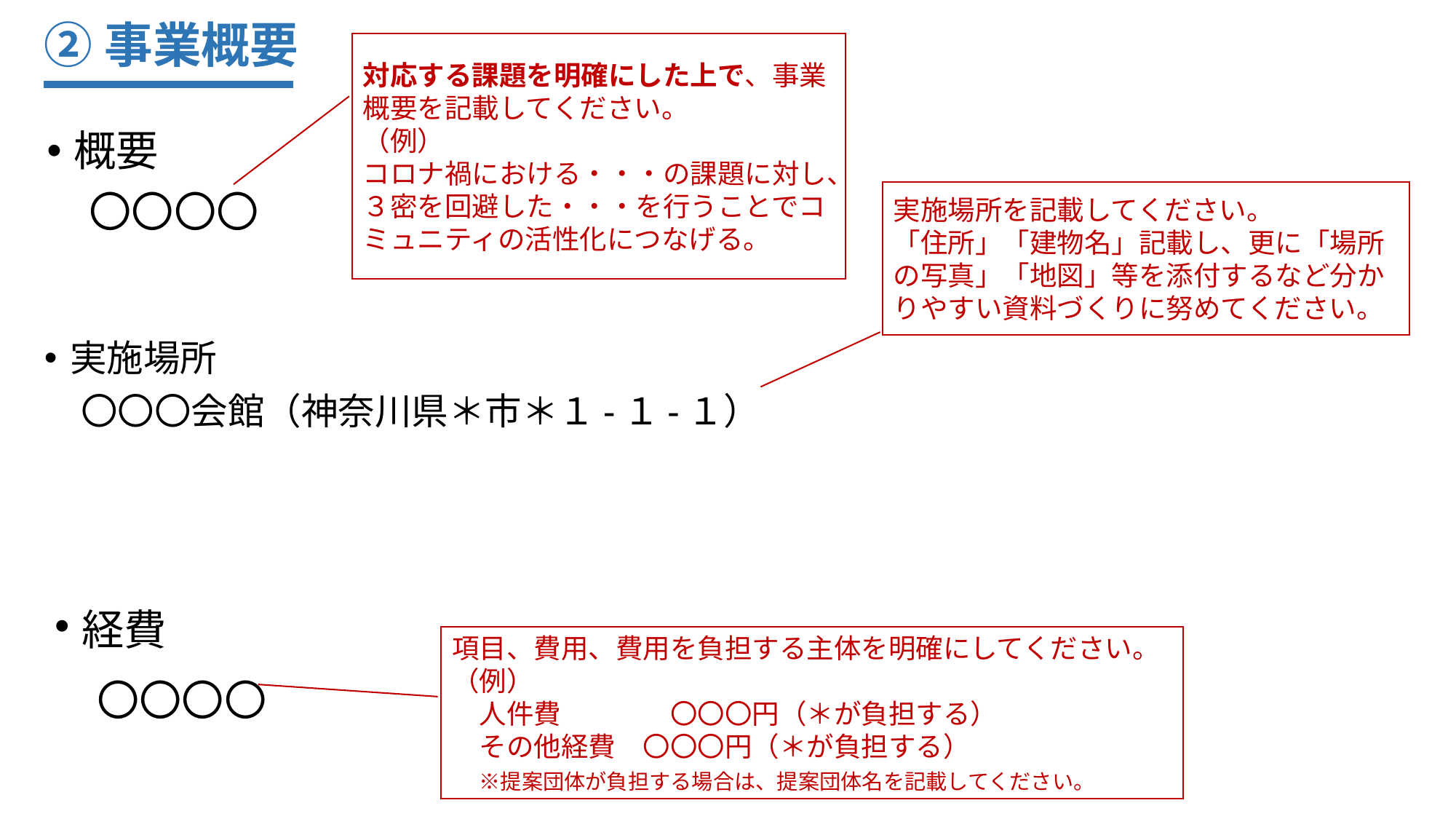

②事業概要
対応する課題を明確にした上で、事業概要を記載してください。
（例）
コロナ禍における・・・の課題に対し、３密を回避した・・・を行うことでコミュニティの活性化につなげる。

概要
　〇〇〇〇
実施場所を記載してください。
「住所」「建物名」記載し、更に「場所の写真」「地図」等を添付するなど分かりやすい資料づくりに努めてください。
実施場所
　〇〇〇会館（神奈川県＊市＊１-１-１）
経費
　〇〇〇〇
項目、費用、費用を負担する主体を明確にしてください。
（例）
　人件費　　　　〇〇〇円（＊が負担する）
　その他経費　〇〇〇円（＊が負担する）
　※提案団体が負担する場合は、提案団体名を記載してください。